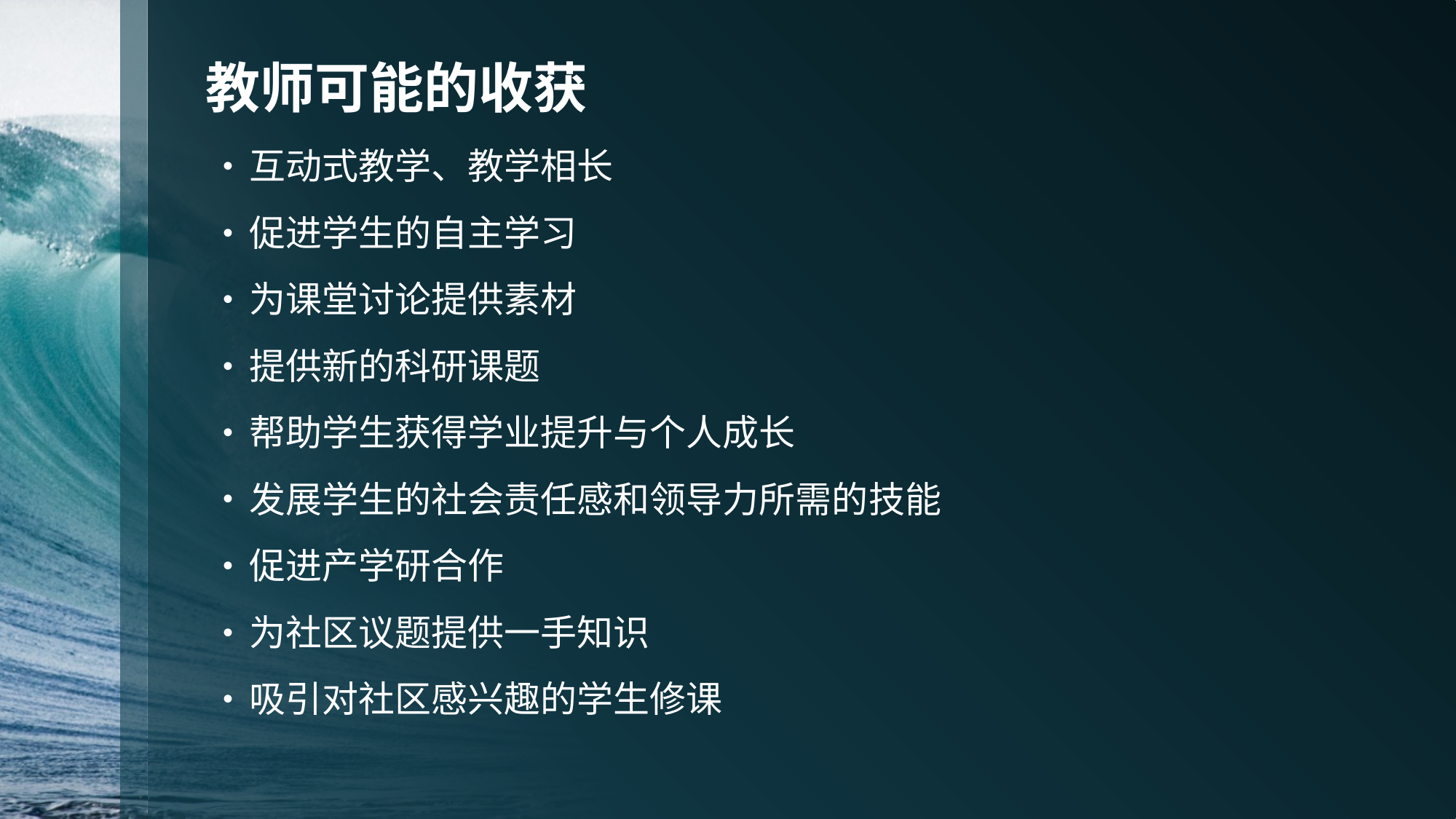

# 教师可能的收获
互动式教学、教学相长
促进学生的自主学习
为课堂讨论提供素材
提供新的科研课题
帮助学生获得学业提升与个人成长
发展学生的社会责任感和领导力所需的技能
促进产学研合作
为社区议题提供一手知识
吸引对社区感兴趣的学生修课